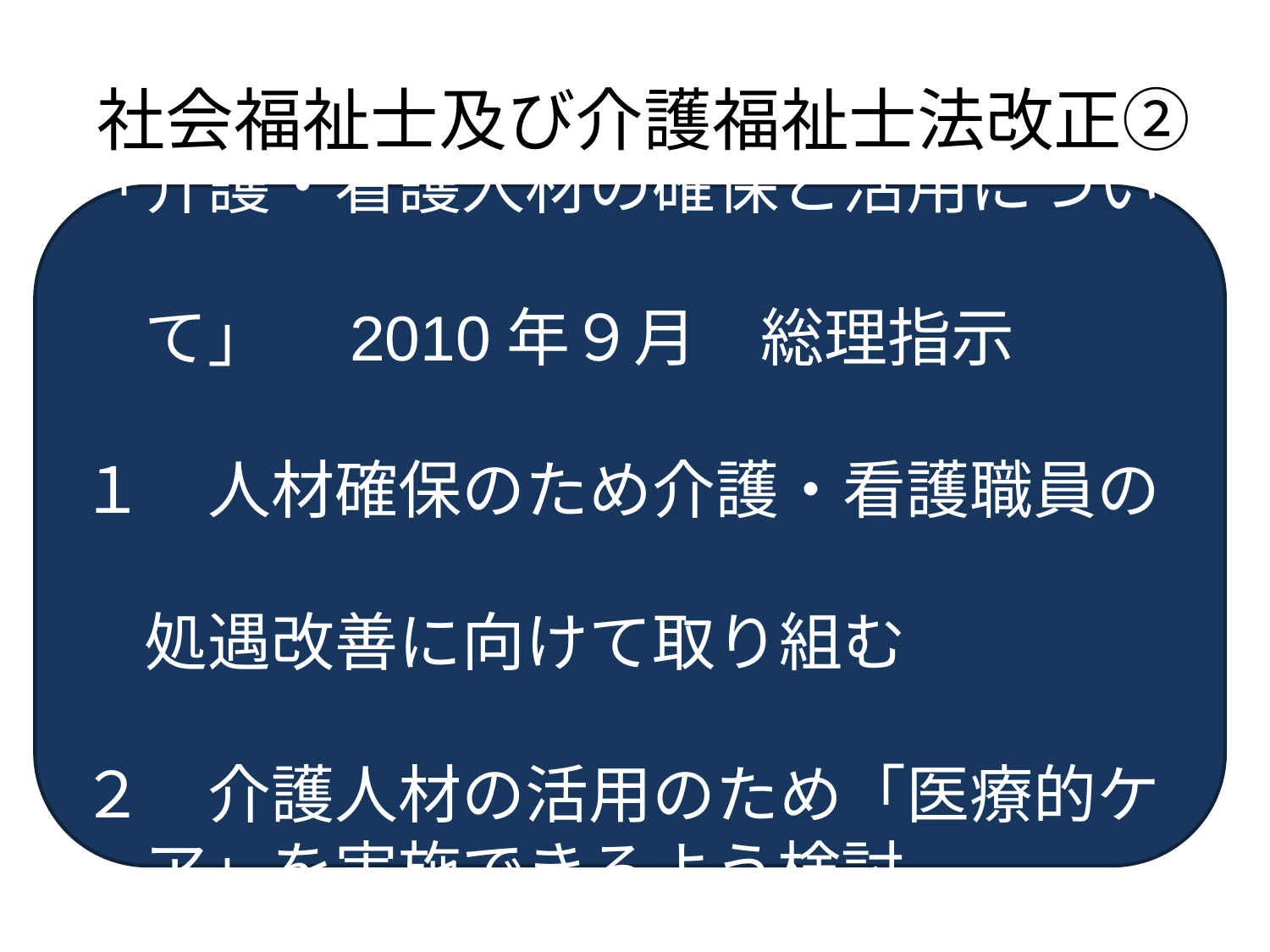

# 社会福祉士及び介護福祉士法改正②
「介護・看護人材の確保と活用につい
　て」　2010年９月　総理指示

１　人材確保のため介護・看護職員の
　処遇改善に向けて取り組む

２　介護人材の活用のため「医療的ケ
　ア」を実施できるよう検討